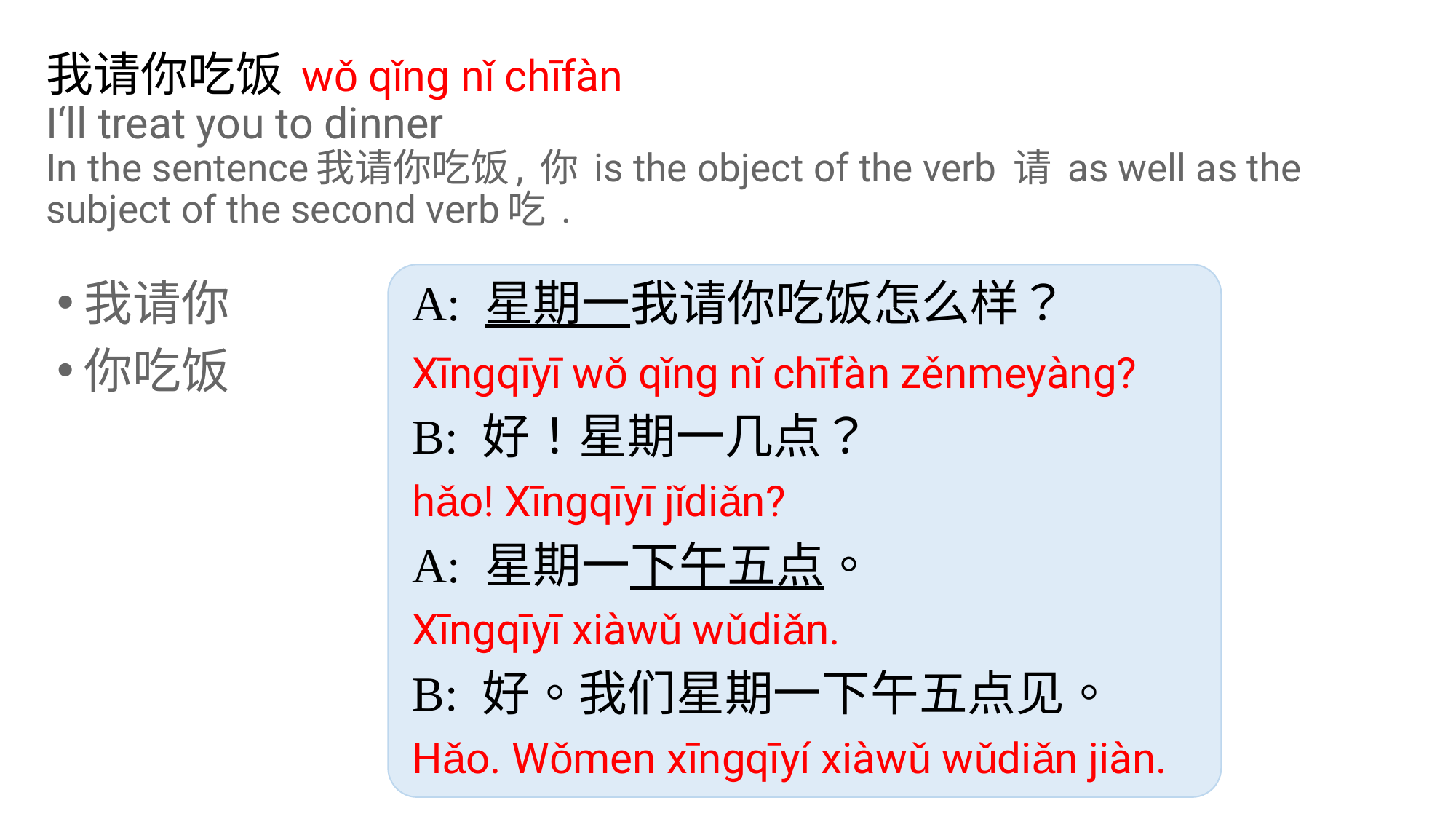

# 我请你吃饭 wǒ qǐng nǐ chīfàn I‘ll treat you to dinner In the sentence我请你吃饭, 你 is the object of the verb 请 as well as the subject of the second verb吃 .

我请你
你吃饭

A: 星期一我请你吃饭怎么样？
Xīngqīyī wǒ qǐng nǐ chīfàn zěnmeyàng?
B: 好！星期一几点？
hǎo! Xīngqīyī jǐdiǎn?
A: 星期一下午五点。
Xīngqīyī xiàwǔ wǔdiǎn.
B: 好。我们星期一下午五点见。
Hǎo. Wǒmen xīngqīyí xiàwǔ wǔdiǎn jiàn.